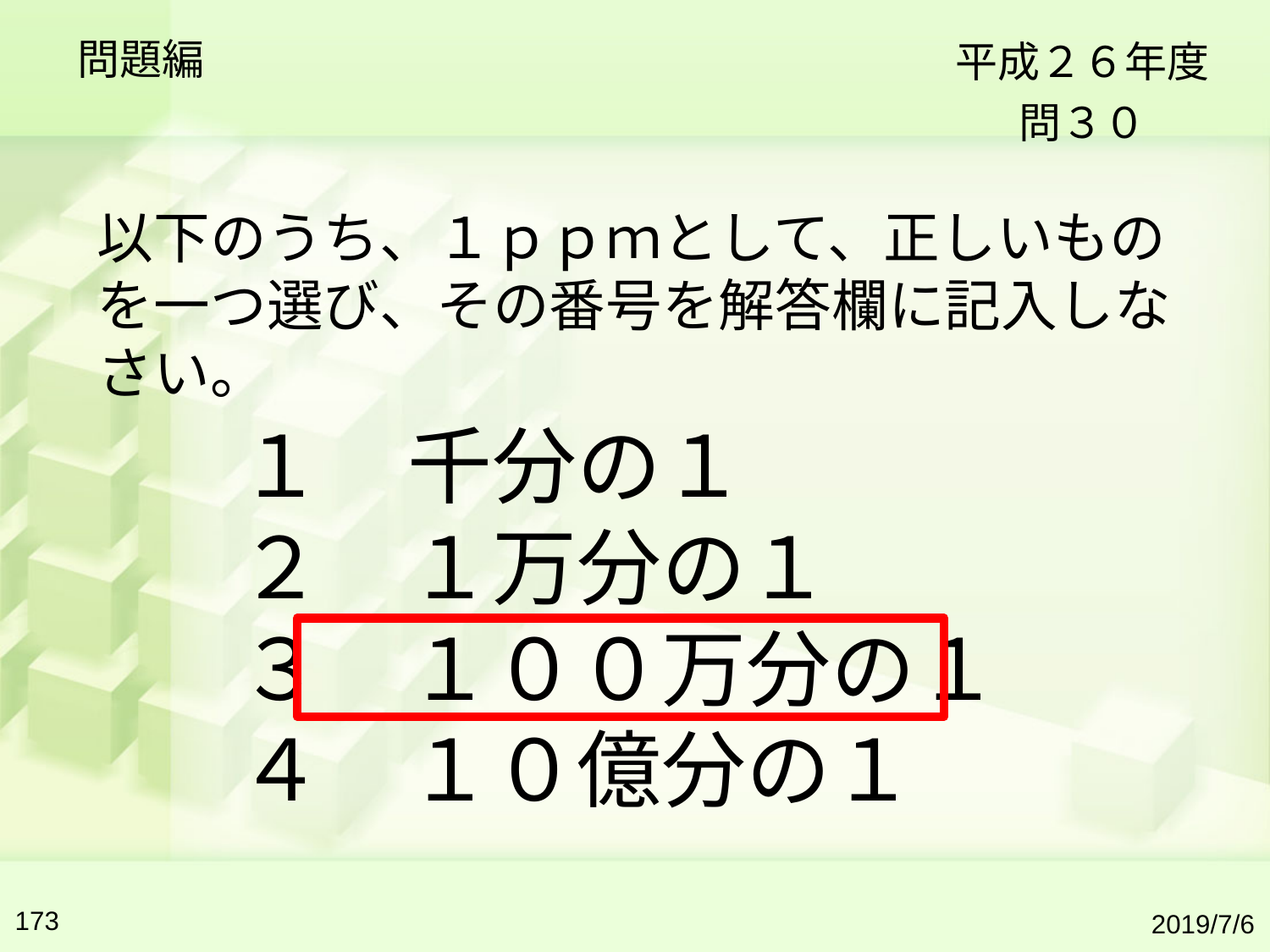

問題編
平成２６年度
問３０
以下のうち、１ｐｐｍとして、正しいものを一つ選び、その番号を解答欄に記入しなさい。
１　千分の１
２　１万分の１
３　１００万分の１
４　１０億分の１

173
2019/7/6